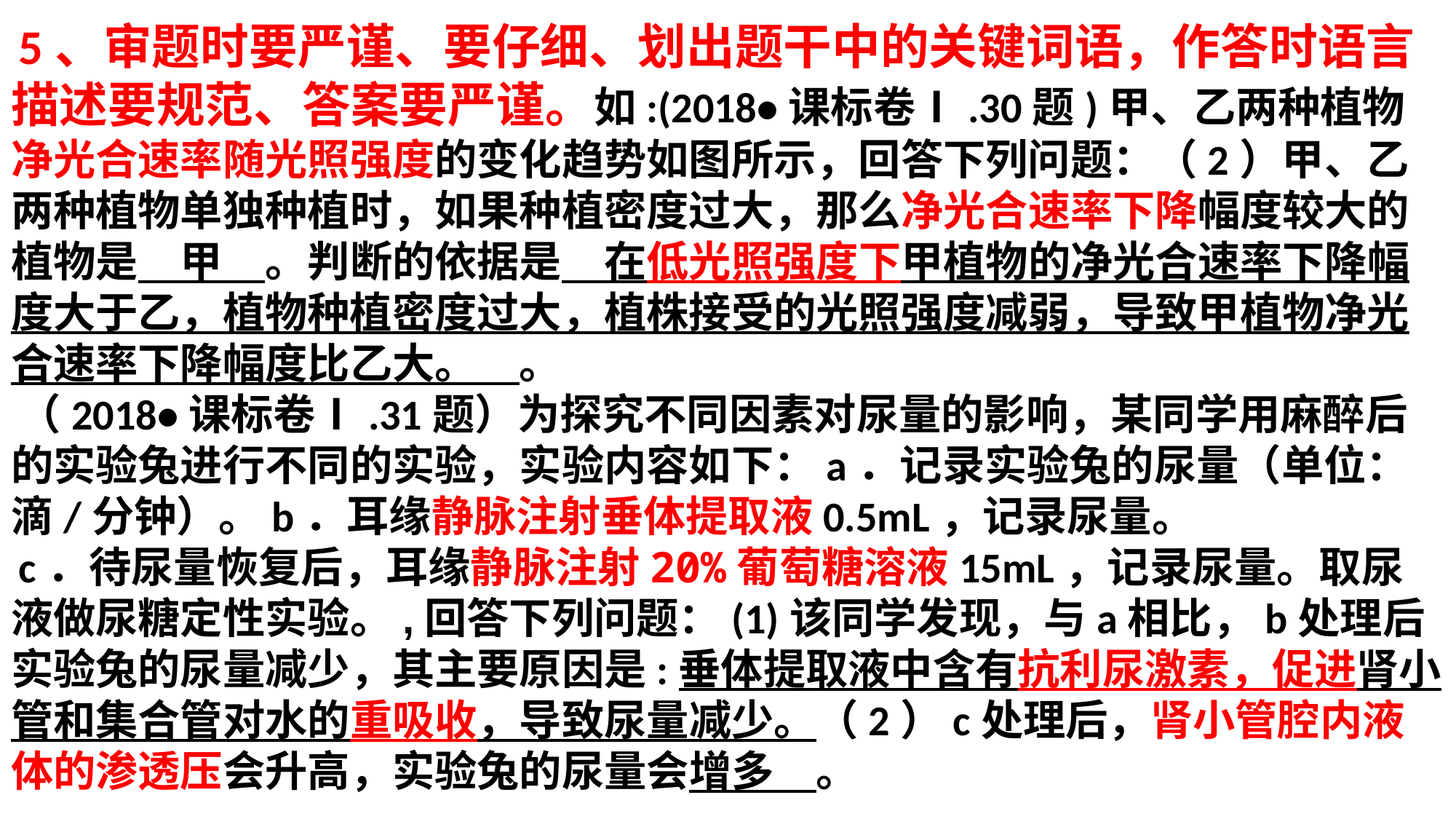

5、审题时要严谨、要仔细、划出题干中的关键词语，作答时语言描述要规范、答案要严谨。如:(2018•课标卷Ⅰ.30题)甲、乙两种植物净光合速率随光照强度的变化趋势如图所示，回答下列问题：（2）甲、乙两种植物单独种植时，如果种植密度过大，那么净光合速率下降幅度较大的植物是　甲　。判断的依据是　在低光照强度下甲植物的净光合速率下降幅度大于乙，植物种植密度过大，植株接受的光照强度减弱，导致甲植物净光合速率下降幅度比乙大。　。
（2018•课标卷Ⅰ.31题）为探究不同因素对尿量的影响，某同学用麻醉后的实验兔进行不同的实验，实验内容如下：a．记录实验兔的尿量（单位：滴/分钟）。b．耳缘静脉注射垂体提取液0.5mL，记录尿量。
c．待尿量恢复后，耳缘静脉注射20%葡萄糖溶液15mL，记录尿量。取尿液做尿糖定性实验。,回答下列问题：(1)该同学发现，与a相比，b处理后实验兔的尿量减少，其主要原因是:垂体提取液中含有抗利尿激素，促进肾小管和集合管对水的重吸收，导致尿量减少。（2）c处理后，肾小管腔内液体的渗透压会升高，实验兔的尿量会增多　。